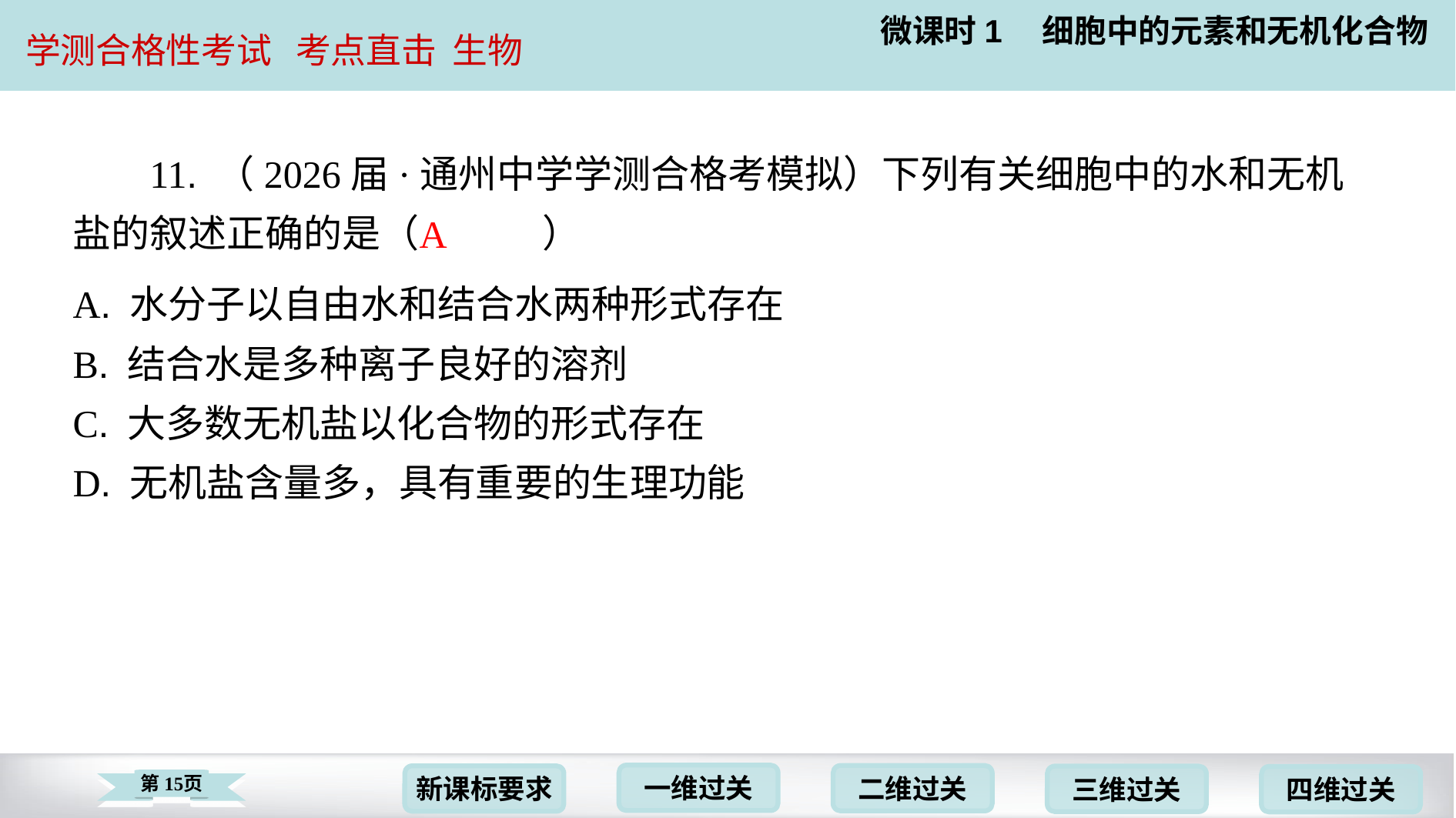

11. （2026届·通州中学学测合格考模拟）下列有关细胞中的水和无机盐的叙述正确的是（　A　）
A
| A. 水分子以自由水和结合水两种形式存在 |
| --- |
| B. 结合水是多种离子良好的溶剂 |
| C. 大多数无机盐以化合物的形式存在 |
| D. 无机盐含量多，具有重要的生理功能 |